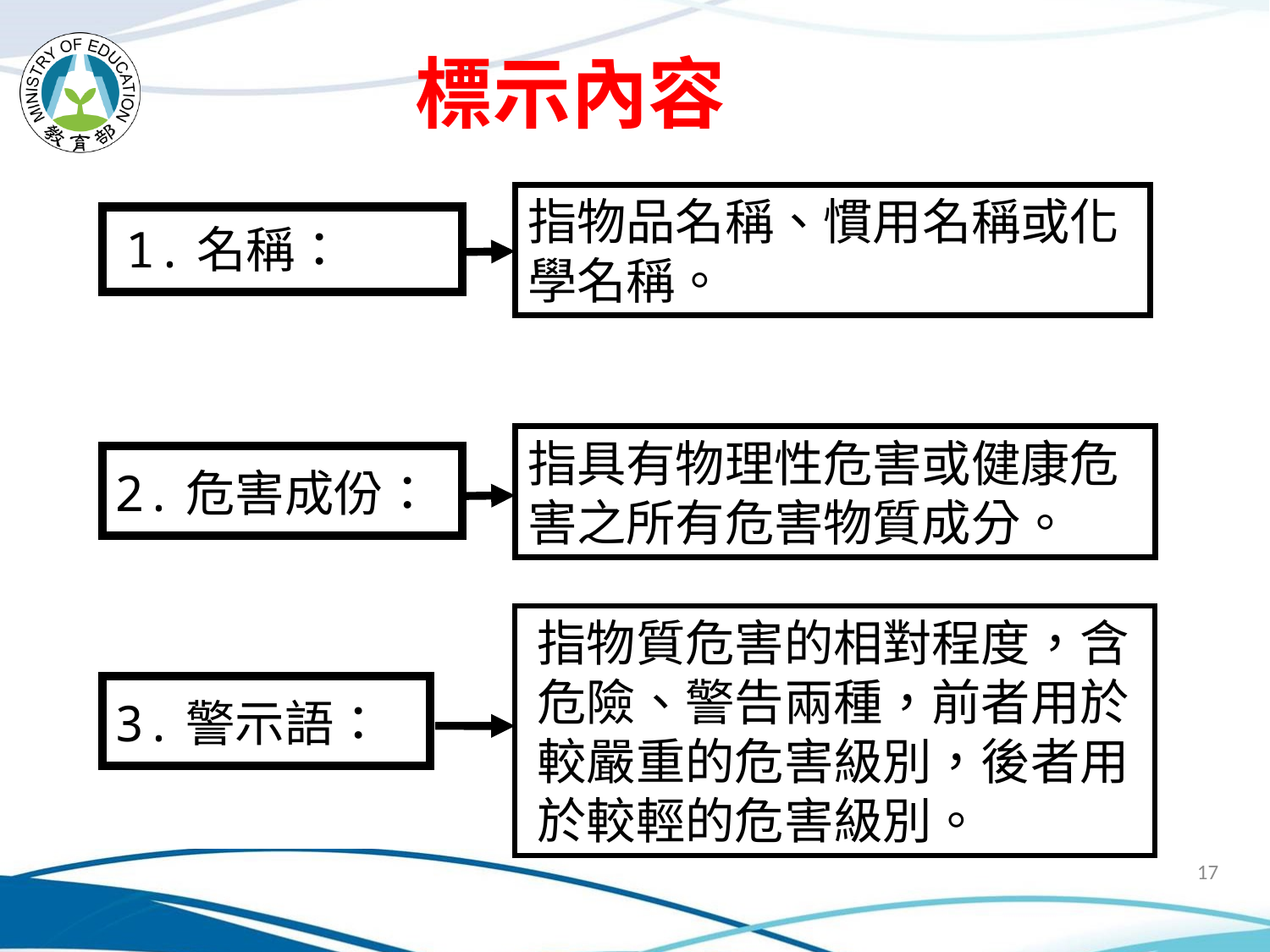

標示內容
指物品名稱、慣用名稱或化學名稱。

1.名稱：

指具有物理性危害或健康危害之所有危害物質成分。

2.危害成份：

指物質危害的相對程度，含危險、警告兩種，前者用於較嚴重的危害級別，後者用於較輕的危害級別。

3.警示語：

17